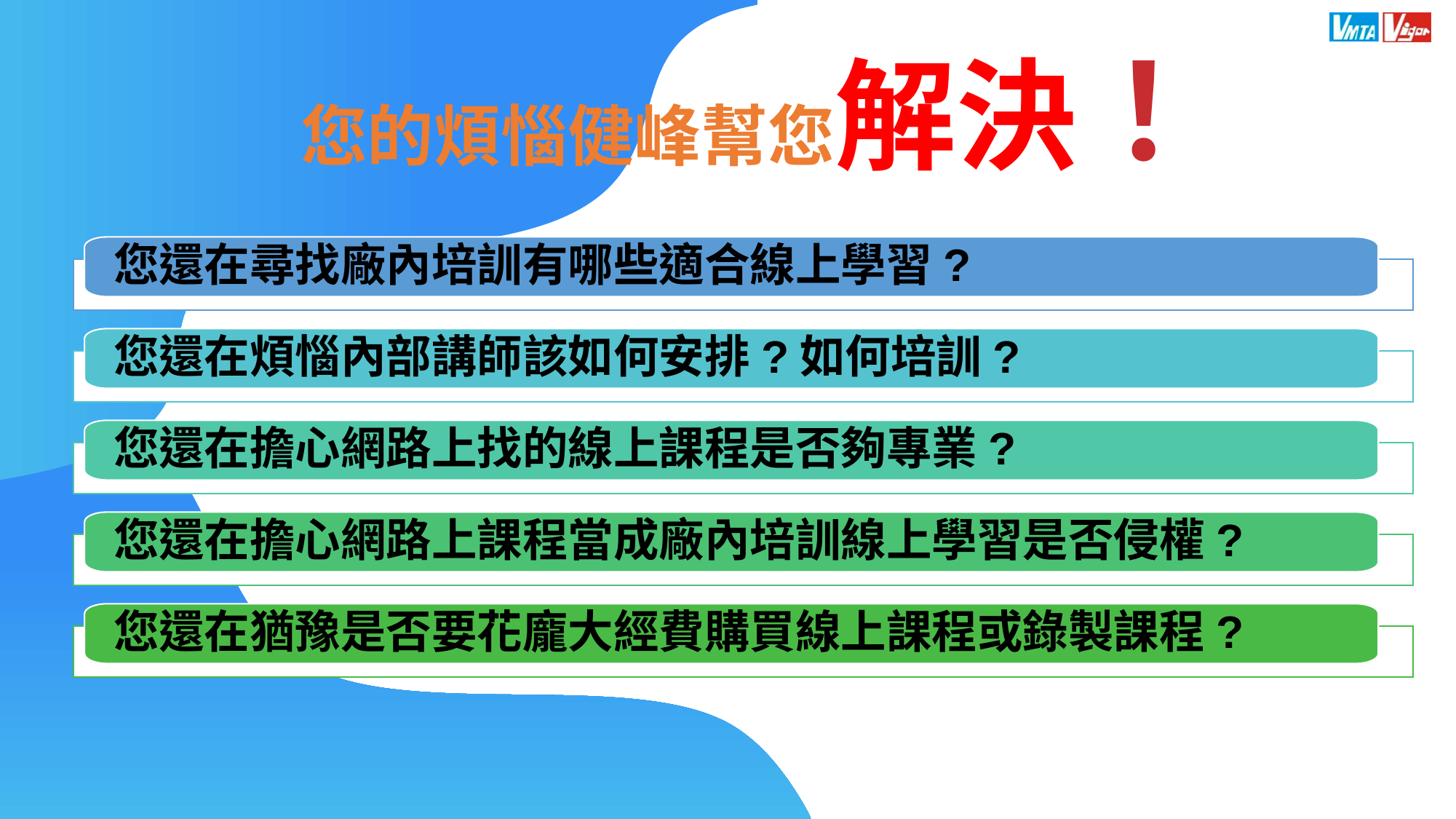

您的煩惱健峰幫您解決！
您還在尋找廠內培訓有哪些適合線上學習?

您還在煩惱內部講師該如何安排?如何培訓?

您還在擔心網路上找的線上課程是否夠專業?

您還在擔心網路上課程當成廠內培訓線上學習是否侵權?

您還在猶豫是否要花龐大經費購買線上課程或錄製課程?